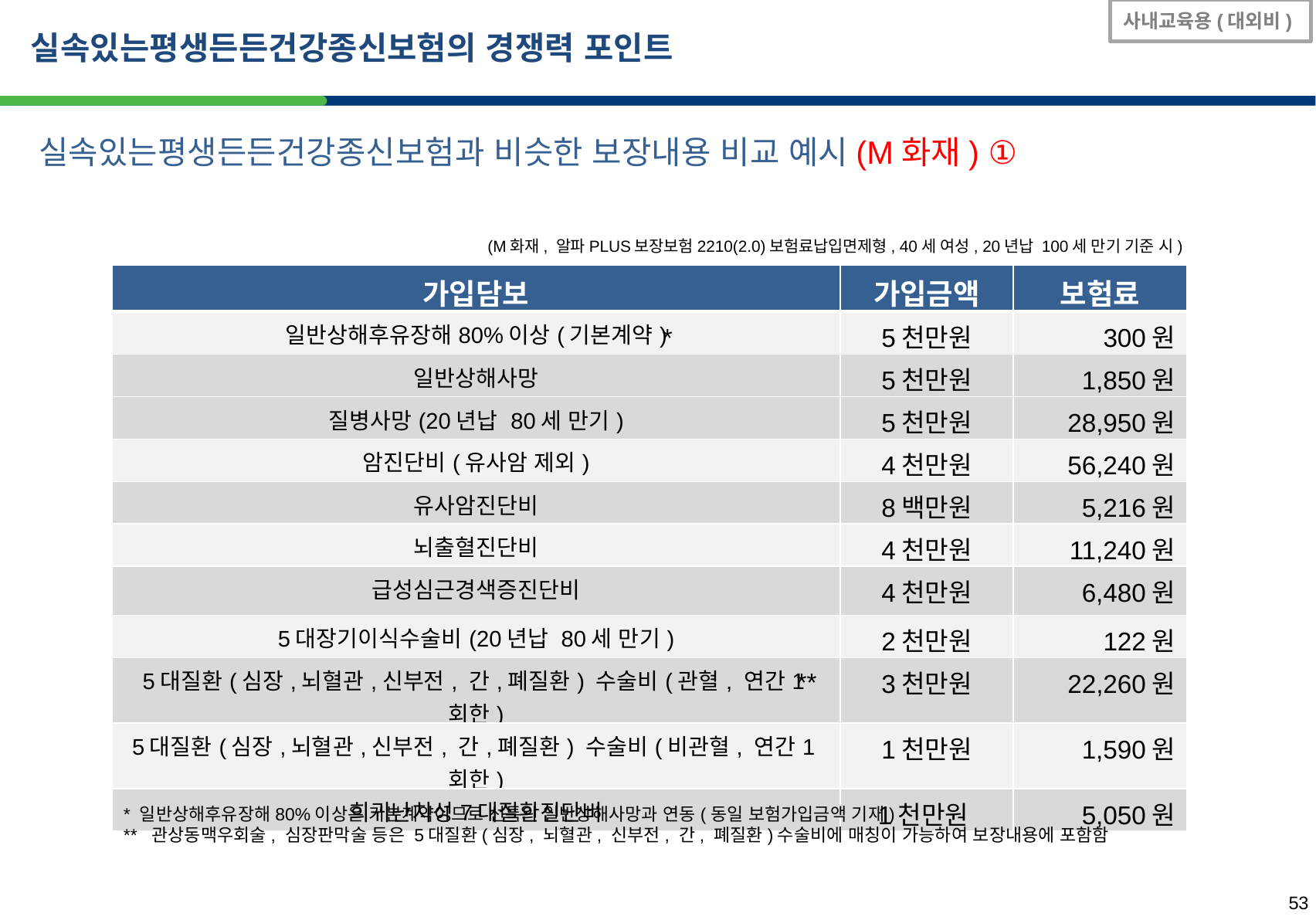

사내교육용(대외비)
실속있는평생든든건강종신보험의 경쟁력 포인트
실속있는평생든든건강종신보험과 비슷한 보장내용 비교 예시(M화재) ①
(M화재, 알파PLUS보장보험2210(2.0)보험료납입면제형, 40세 여성, 20년납 100세 만기 기준 시)
| 가입담보 | 가입금액 | 보험료 |
| --- | --- | --- |
| 일반상해후유장해80%이상(기본계약) | 5천만원 | 300원 |
| 일반상해사망 | 5천만원 | 1,850원 |
| 질병사망(20년납 80세 만기) | 5천만원 | 28,950원 |
| 암진단비(유사암 제외) | 4천만원 | 56,240원 |
| 유사암진단비 | 8백만원 | 5,216원 |
| 뇌출혈진단비 | 4천만원 | 11,240원 |
| 급성심근경색증진단비 | 4천만원 | 6,480원 |
| 5대장기이식수술비(20년납 80세 만기) | 2천만원 | 122원 |
| 5대질환(심장,뇌혈관,신부전, 간,폐질환) 수술비(관혈, 연간1회한) | 3천만원 | 22,260원 |
| 5대질환(심장,뇌혈관,신부전, 간,폐질환) 수술비(비관혈, 연간1회한) | 1천만원 | 1,590원 |
| 희귀난치성7대질환진단비 | 1천만원 | 5,050원 |

*
**
* 일반상해후유장해80%이상은 기본계약이므로 선특의 일반상해사망과 연동(동일 보험가입금액 기재)
**  관상동맥우회술, 심장판막술 등은 5대질환(심장, 뇌혈관, 신부전, 간, 폐질환)수술비에 매칭이 가능하여 보장내용에 포함함